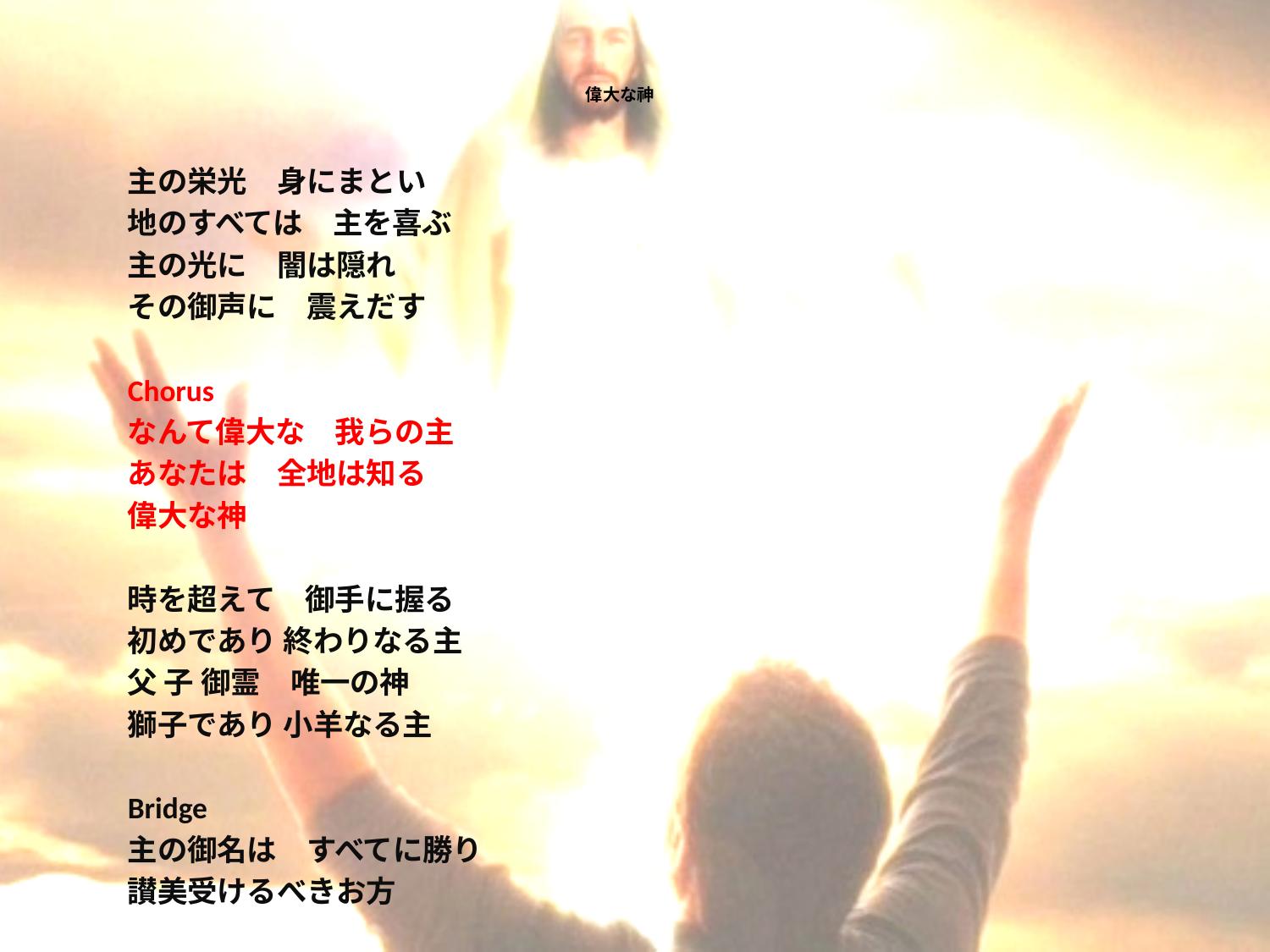

# 偉大な神
主の栄光　身にまとい
地のすべては　主を喜ぶ
主の光に　闇は隠れ
その御声に　震えだす

Chorus
なんて偉大な　我らの主
あなたは　全地は知る
偉大な神

時を超えて　御手に握る
初めであり 終わりなる主
父 子 御霊　唯一の神
獅子であり 小羊なる主

Bridge
主の御名は　すべてに勝り
讃美受けるべきお方